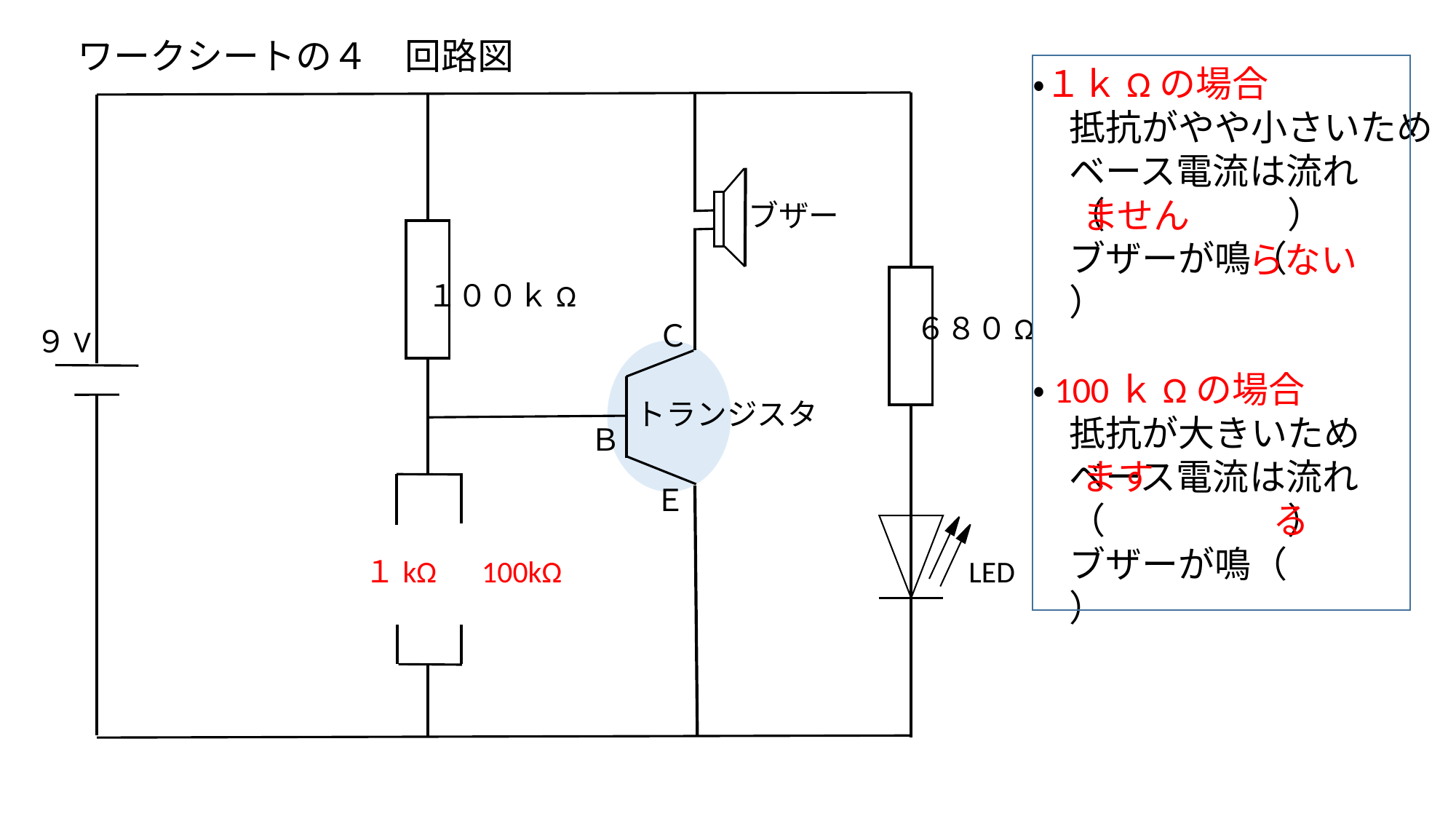

ワークシートの４　回路図
・１ｋΩの場合
　抵抗がやや小さいため
　ベース電流は流れ
　（　　　　　）
　ブザーが鳴（　　　　　）

・100ｋΩの場合
　抵抗が大きいため
　ベース電流は流れ
　（　　　　　）
　ブザーが鳴（　　　　　）

ブザー

１００ｋΩ
６８０Ω
Ｃ
９V

トランジスタ
Ｂ
Ｅ

LED
１kΩ　100kΩ
ません
らない
ます
る